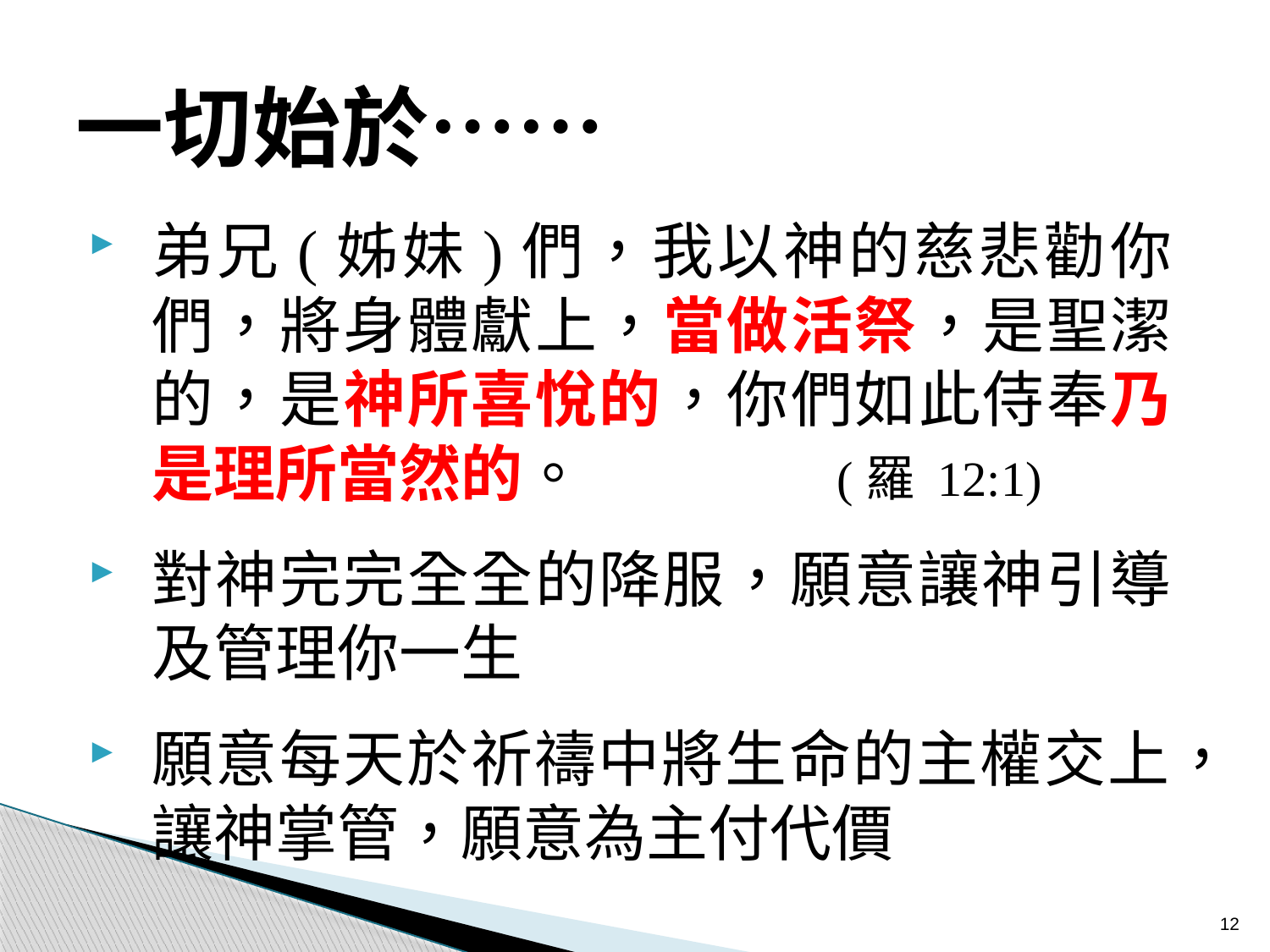

# 一切始於……
弟兄(姊妹)們，我以神的慈悲勸你們，將身體獻上，當做活祭，是聖潔的，是神所喜悅的，你們如此侍奉乃是理所當然的。	(羅 12:1)
對神完完全全的降服，願意讓神引導及管理你一生
願意每天於祈禱中將生命的主權交上，讓神掌管，願意為主付代價
12